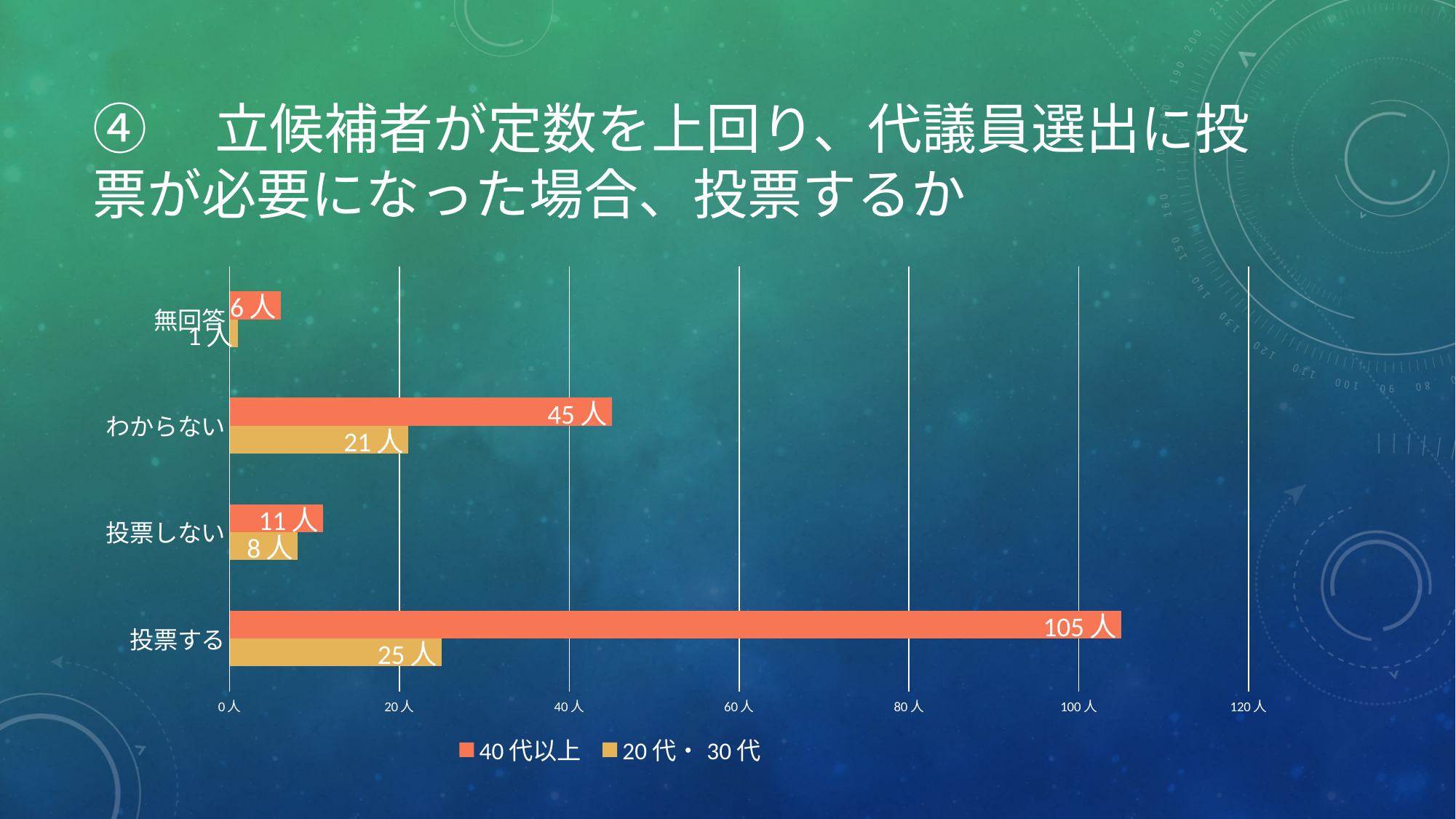

# ④　立候補者が定数を上回り、代議員選出に投票が必要になった場合、投票するか

### Chart

| Category | 20代・30代 | 40代以上 |
|---|---|---|
| 投票する | 25.0 | 105.0 |
| 投票しない | 8.0 | 11.0 |
| わからない | 21.0 | 45.0 |
| 無回答 | 1.0 | 6.0 |